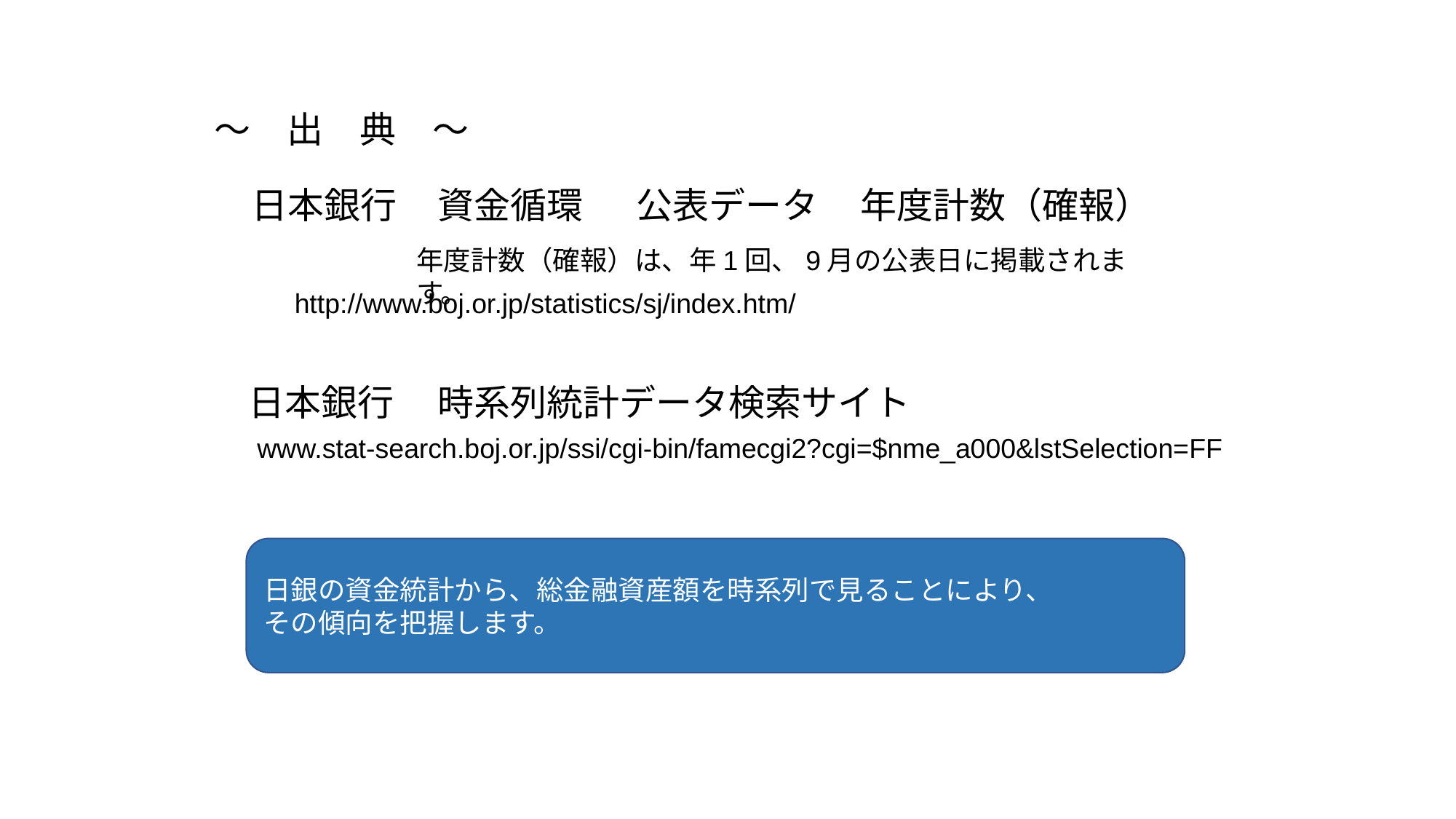

～　出　典　～
日本銀行
資金循環
公表データ
年度計数（確報）
年度計数（確報）は、年1回、9月の公表日に掲載されます。
http://www.boj.or.jp/statistics/sj/index.htm/
日本銀行
時系列統計データ検索サイト
www.stat-search.boj.or.jp/ssi/cgi-bin/famecgi2?cgi=$nme_a000&lstSelection=FF
日銀の資金統計から、総金融資産額を時系列で見ることにより、
その傾向を把握します。